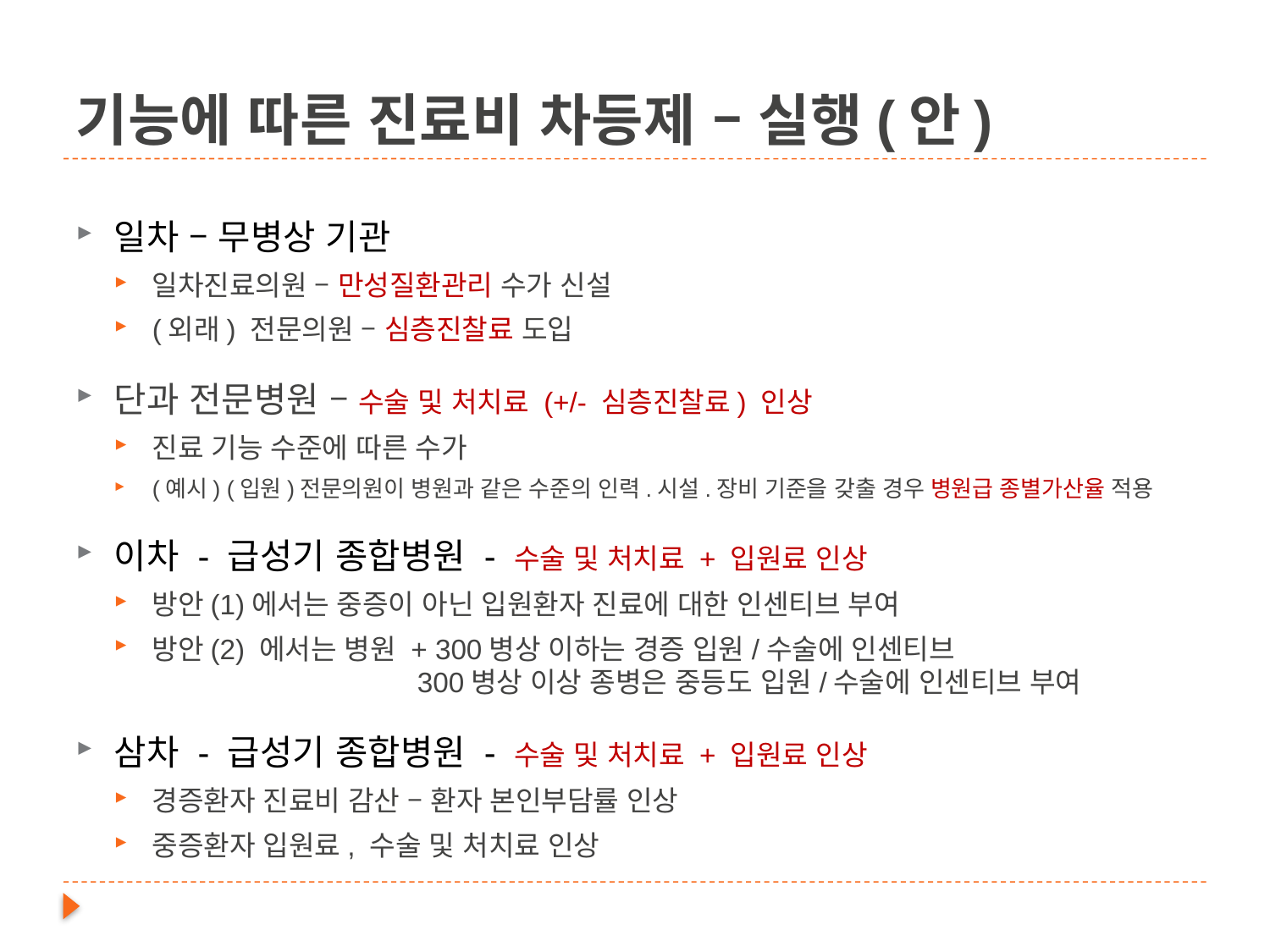

# 기능에 따른 진료비 차등제 – 실행(안)
일차 – 무병상 기관
일차진료의원 – 만성질환관리 수가 신설
(외래) 전문의원 – 심층진찰료 도입
단과 전문병원 – 수술 및 처치료 (+/- 심층진찰료) 인상
진료 기능 수준에 따른 수가
(예시) (입원)전문의원이 병원과 같은 수준의 인력.시설.장비 기준을 갖출 경우 병원급 종별가산율 적용
이차 - 급성기 종합병원 - 수술 및 처치료 + 입원료 인상
방안(1)에서는 중증이 아닌 입원환자 진료에 대한 인센티브 부여
방안(2) 에서는 병원 + 300병상 이하는 경증 입원/수술에 인센티브
                                 300병상 이상 종병은 중등도 입원/수술에 인센티브 부여
삼차 - 급성기 종합병원 - 수술 및 처치료 + 입원료 인상
경증환자 진료비 감산 – 환자 본인부담률 인상
중증환자 입원료, 수술 및 처치료 인상